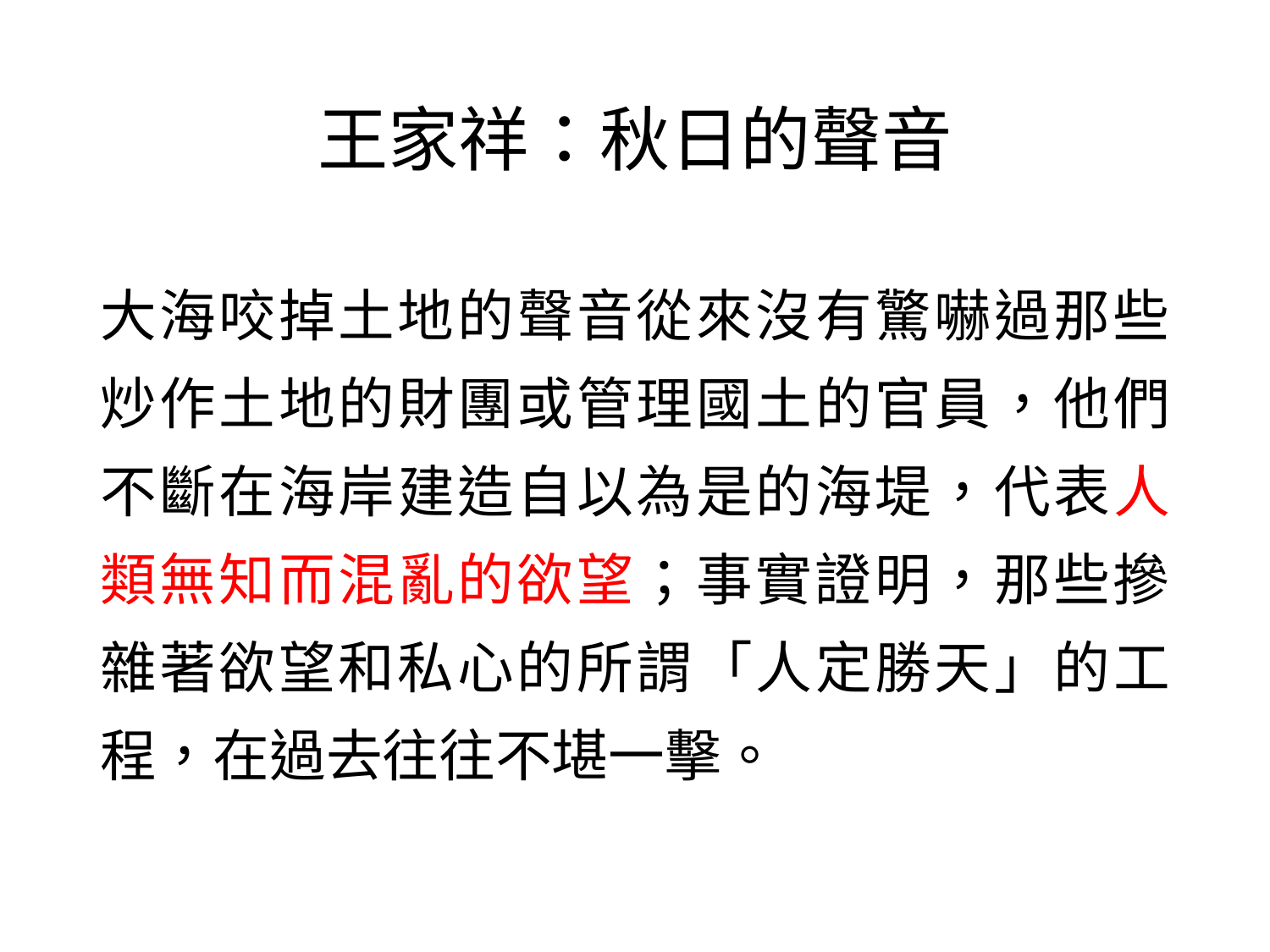

# 王家祥：秋日的聲音
大海咬掉土地的聲音從來沒有驚嚇過那些炒作土地的財團或管理國土的官員，他們不斷在海岸建造自以為是的海堤，代表人類無知而混亂的欲望；事實證明，那些摻雜著欲望和私心的所謂「人定勝天」的工程，在過去往往不堪一擊。